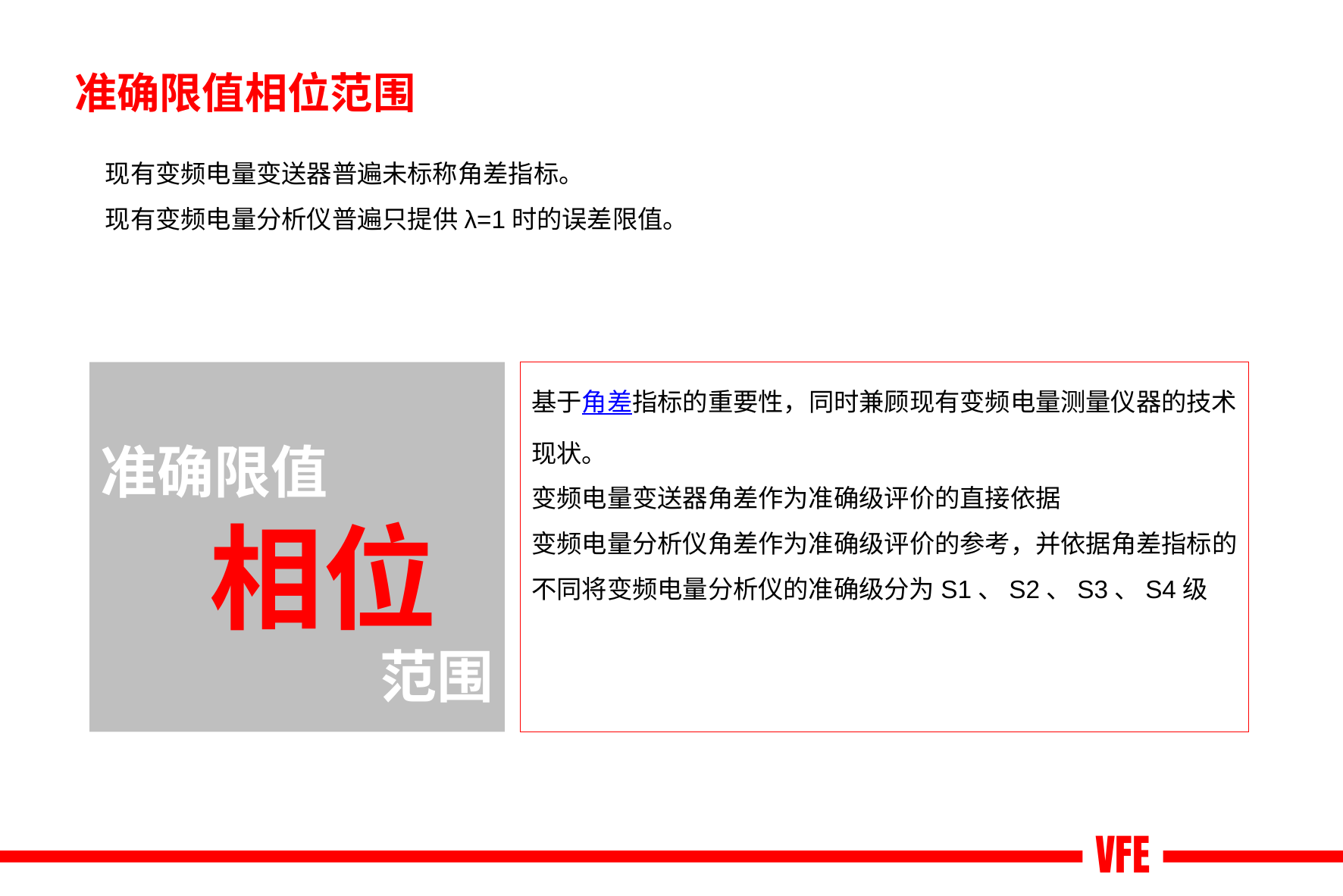

# 准确限值相位范围
现有变频电量变送器普遍未标称角差指标。
现有变频电量分析仪普遍只提供λ=1时的误差限值。

准确限值

范围
基于角差指标的重要性，同时兼顾现有变频电量测量仪器的技术现状。
变频电量变送器角差作为准确级评价的直接依据
变频电量分析仪角差作为准确级评价的参考，并依据角差指标的不同将变频电量分析仪的准确级分为S1、S2、S3、S4级
相位